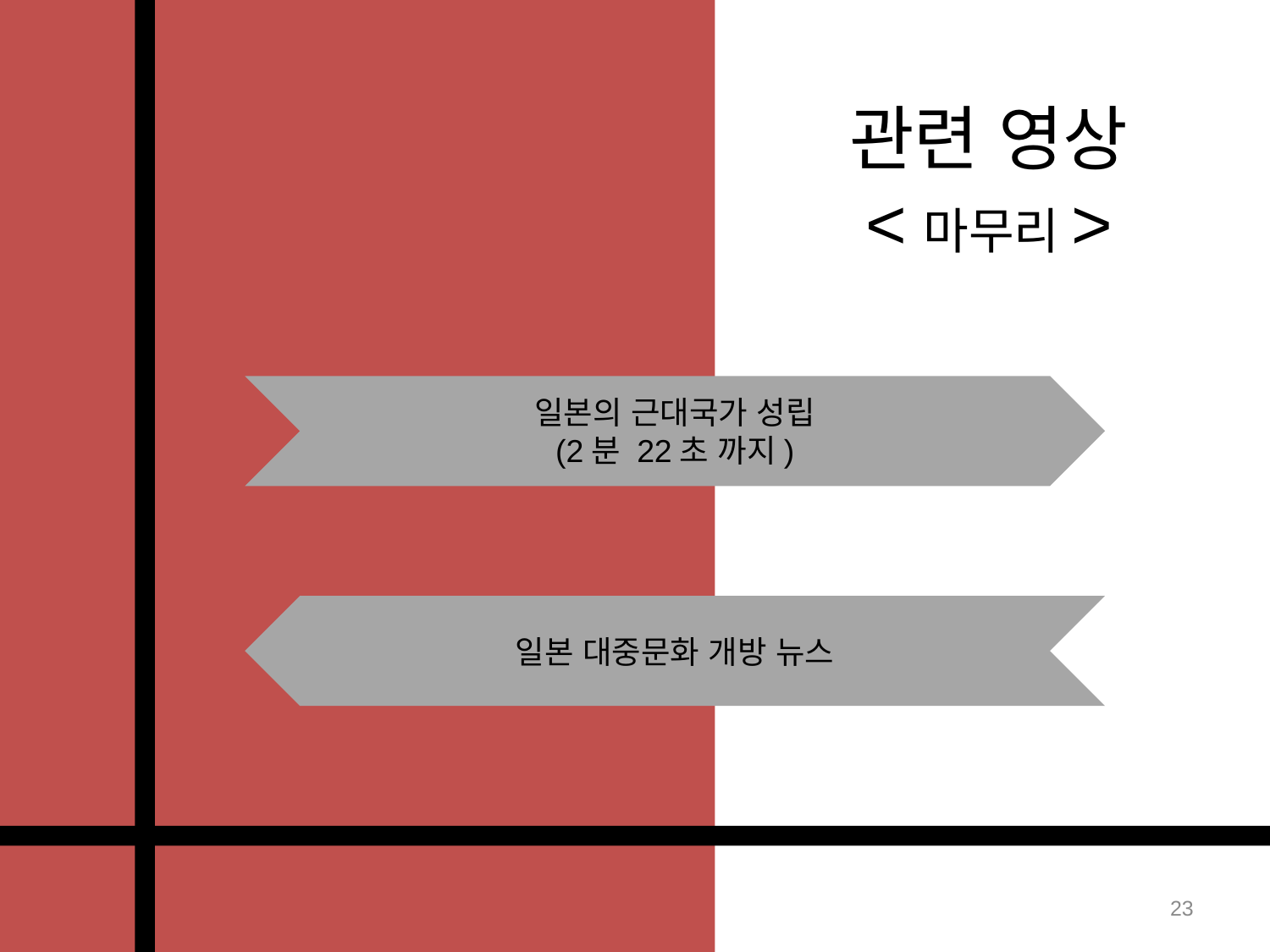

관련 영상
<마무리>
일본의 근대국가 성립
(2분 22초 까지)
일본 대중문화 개방 뉴스

23